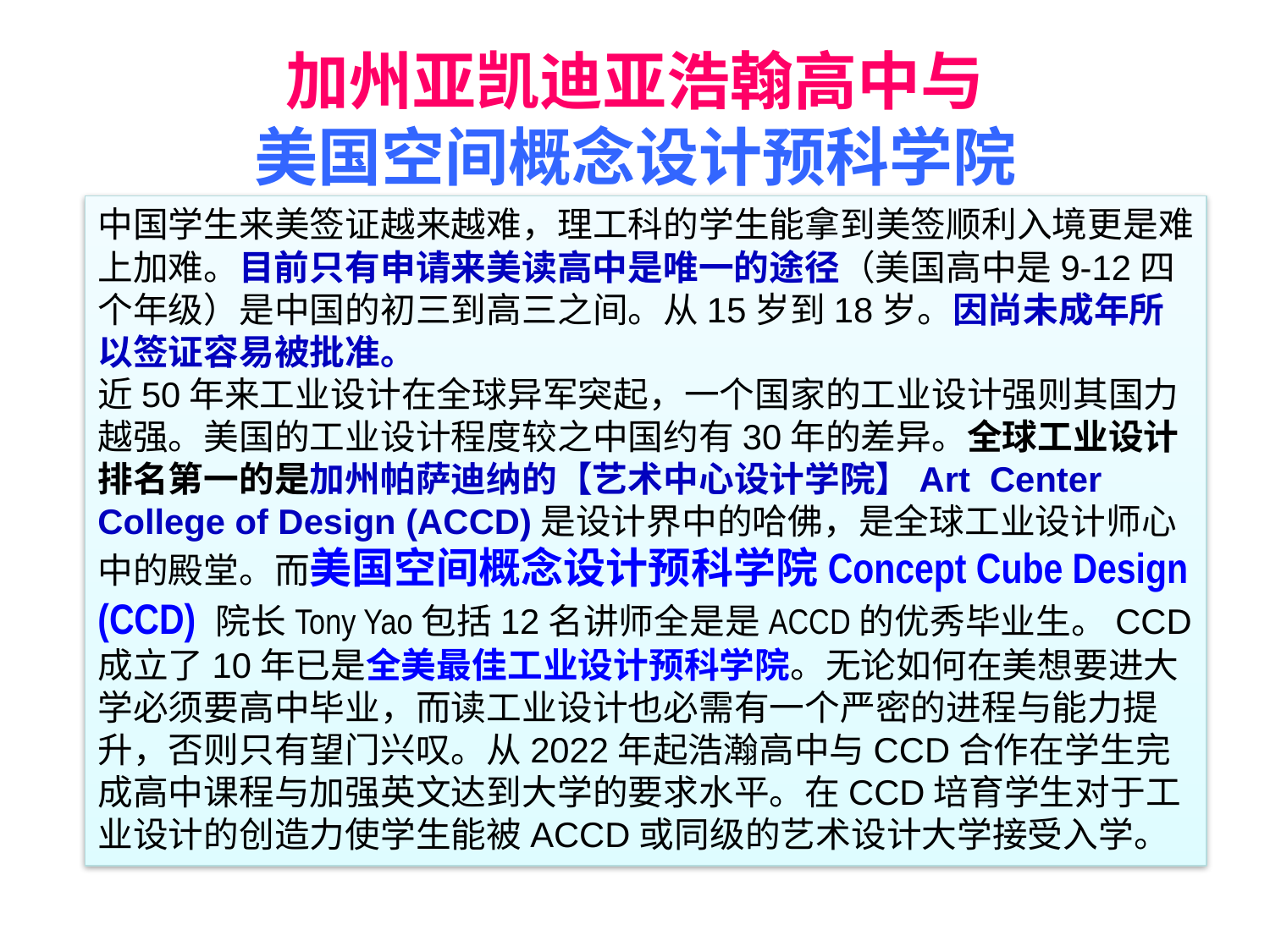

# 加州亚凯迪亚浩翰高中与 美国空间概念设计预科学院
中国学生来美签证越来越难，理工科的学生能拿到美签顺利入境更是难上加难。目前只有申请来美读高中是唯一的途径（美国高中是9-12四个年级）是中国的初三到高三之间。从15岁到18岁。因尚未成年所以签证容易被批准。
近50年来工业设计在全球异军突起，一个国家的工业设计强则其国力越强。美国的工业设计程度较之中国约有30年的差异。全球工业设计排名第一的是加州帕萨迪纳的【艺术中心设计学院】Art  Center College of Design (ACCD)是设计界中的哈佛，是全球工业设计师心中的殿堂。而美国空间概念设计预科学院Concept Cube Design (CCD) 院长Tony Yao包括12名讲师全是是ACCD的优秀毕业生。CCD成立了10年已是全美最佳工业设计预科学院。无论如何在美想要进大学必须要高中毕业，而读工业设计也必需有一个严密的进程与能力提升，否则只有望门兴叹。从2022年起浩瀚高中与CCD合作在学生完成高中课程与加强英文达到大学的要求水平。在CCD培育学生对于工业设计的创造力使学生能被ACCD或同级的艺术设计大学接受入学。